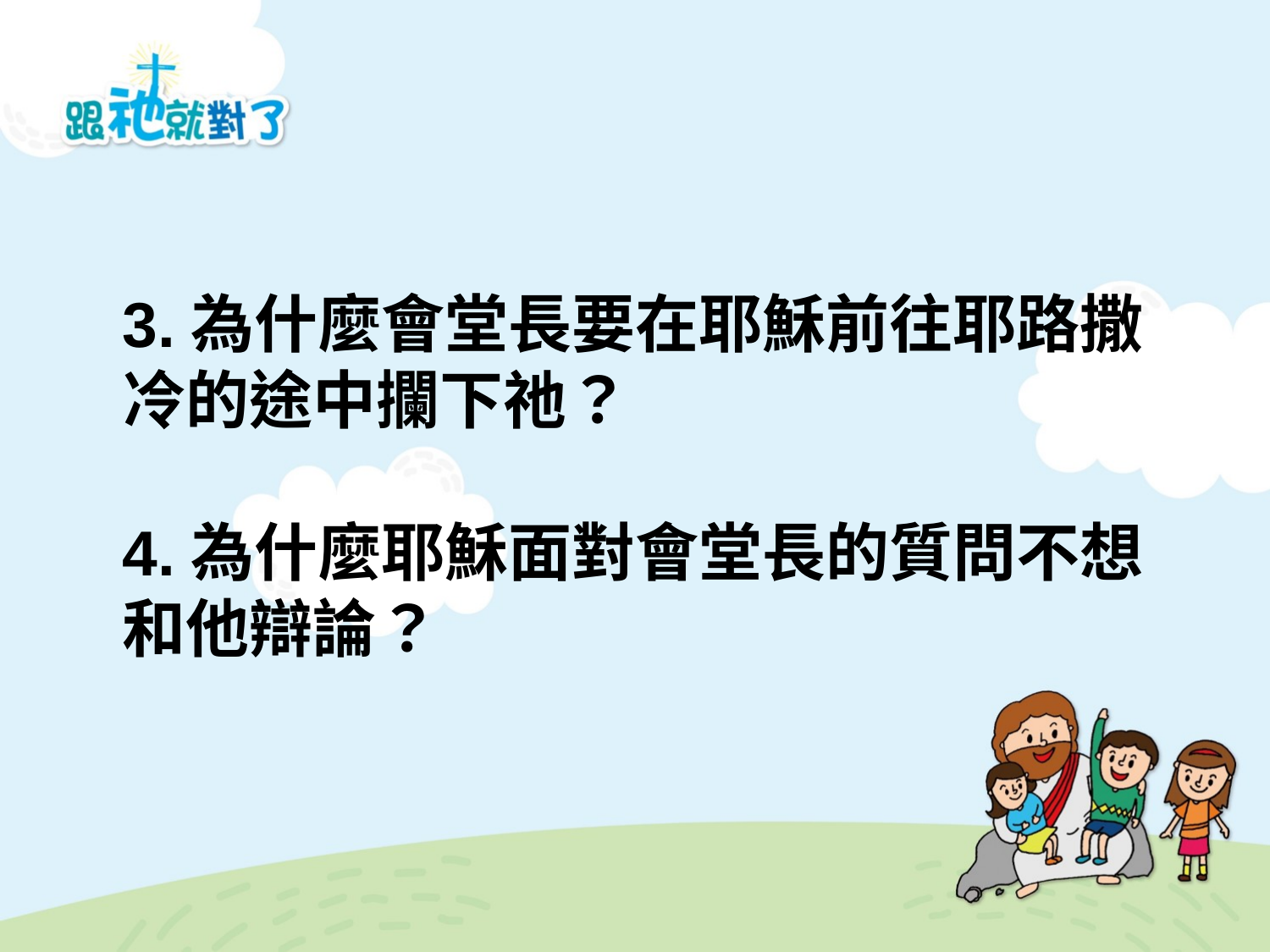

3.為什麼會堂長要在耶穌前往耶路撒冷的途中攔下祂？

4.為什麼耶穌面對會堂長的質問不想和他辯論？